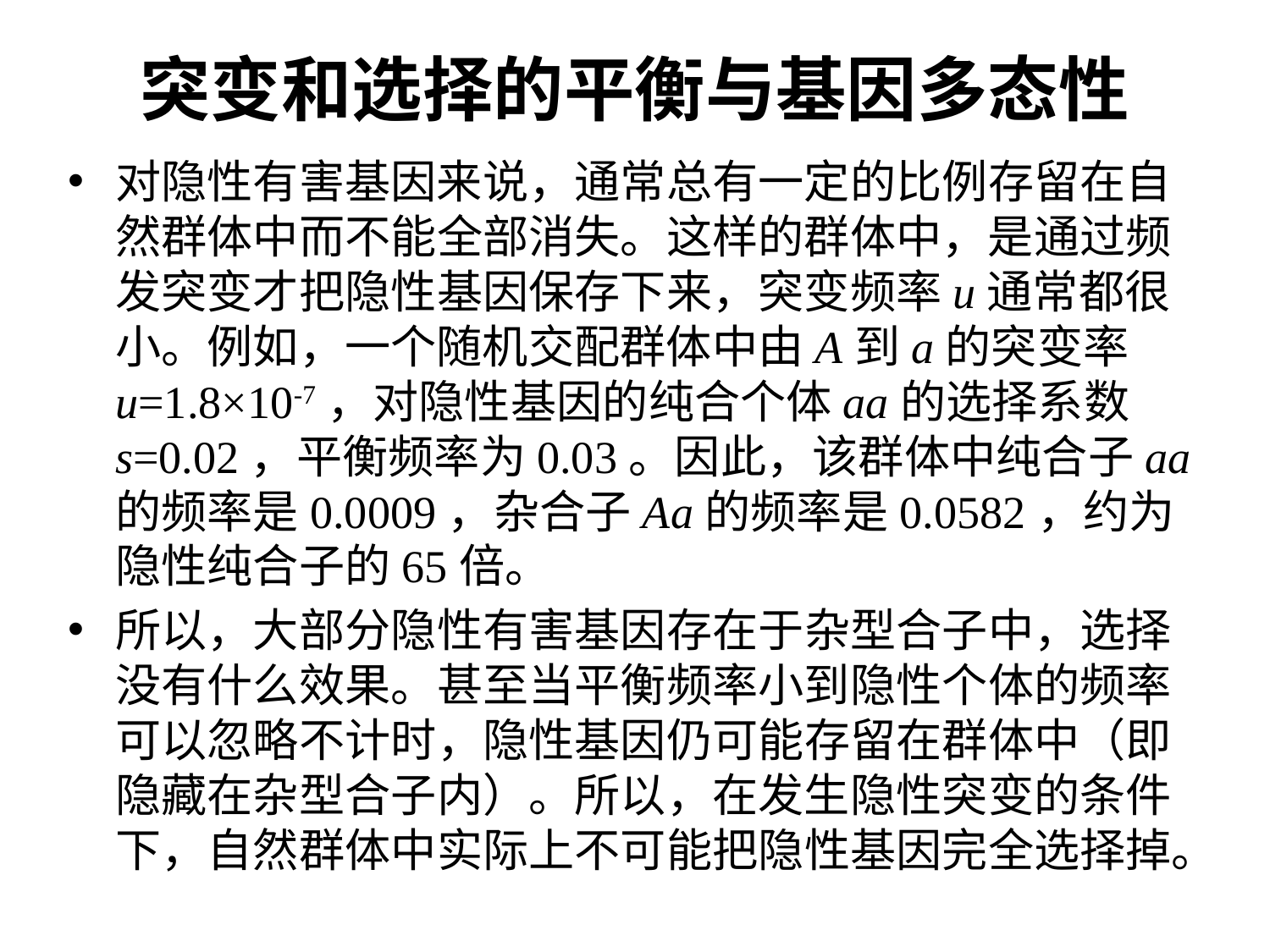

# 突变和选择的平衡与基因多态性
对隐性有害基因来说，通常总有一定的比例存留在自然群体中而不能全部消失。这样的群体中，是通过频发突变才把隐性基因保存下来，突变频率u通常都很小。例如，一个随机交配群体中由A到a的突变率u=1.8×10-7，对隐性基因的纯合个体aa的选择系数s=0.02，平衡频率为0.03。因此，该群体中纯合子aa的频率是0.0009，杂合子Aa的频率是0.0582，约为隐性纯合子的65倍。
所以，大部分隐性有害基因存在于杂型合子中，选择没有什么效果。甚至当平衡频率小到隐性个体的频率可以忽略不计时，隐性基因仍可能存留在群体中（即隐藏在杂型合子内）。所以，在发生隐性突变的条件下，自然群体中实际上不可能把隐性基因完全选择掉。